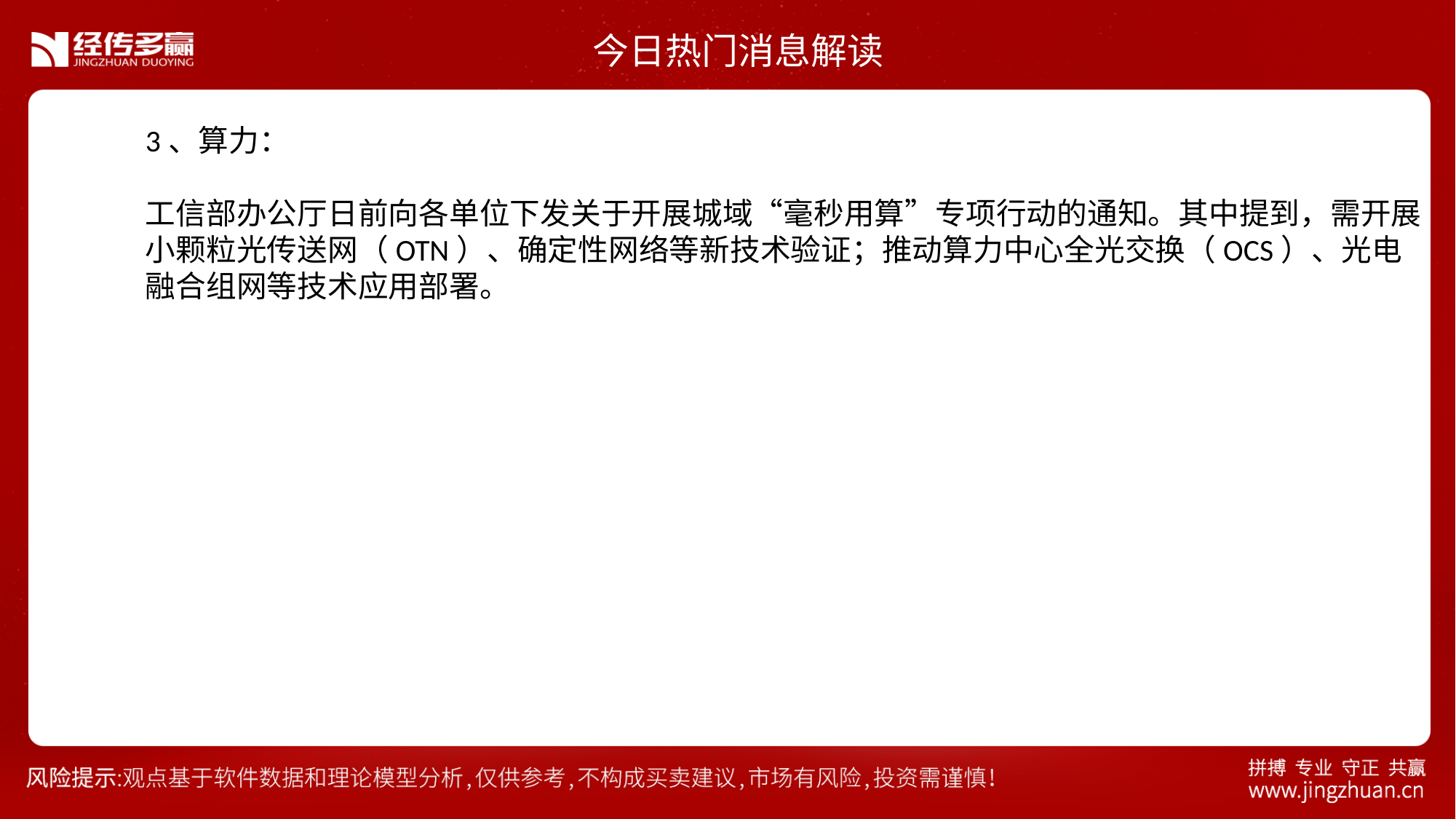

今日热门消息解读
3、算力：

工信部办公厅日前向各单位下发关于开展城域“毫秒用算”专项行动的通知。其中提到，需开展小颗粒光传送网（OTN）、确定性网络等新技术验证；推动算力中心全光交换（OCS）、光电融合组网等技术应用部署。